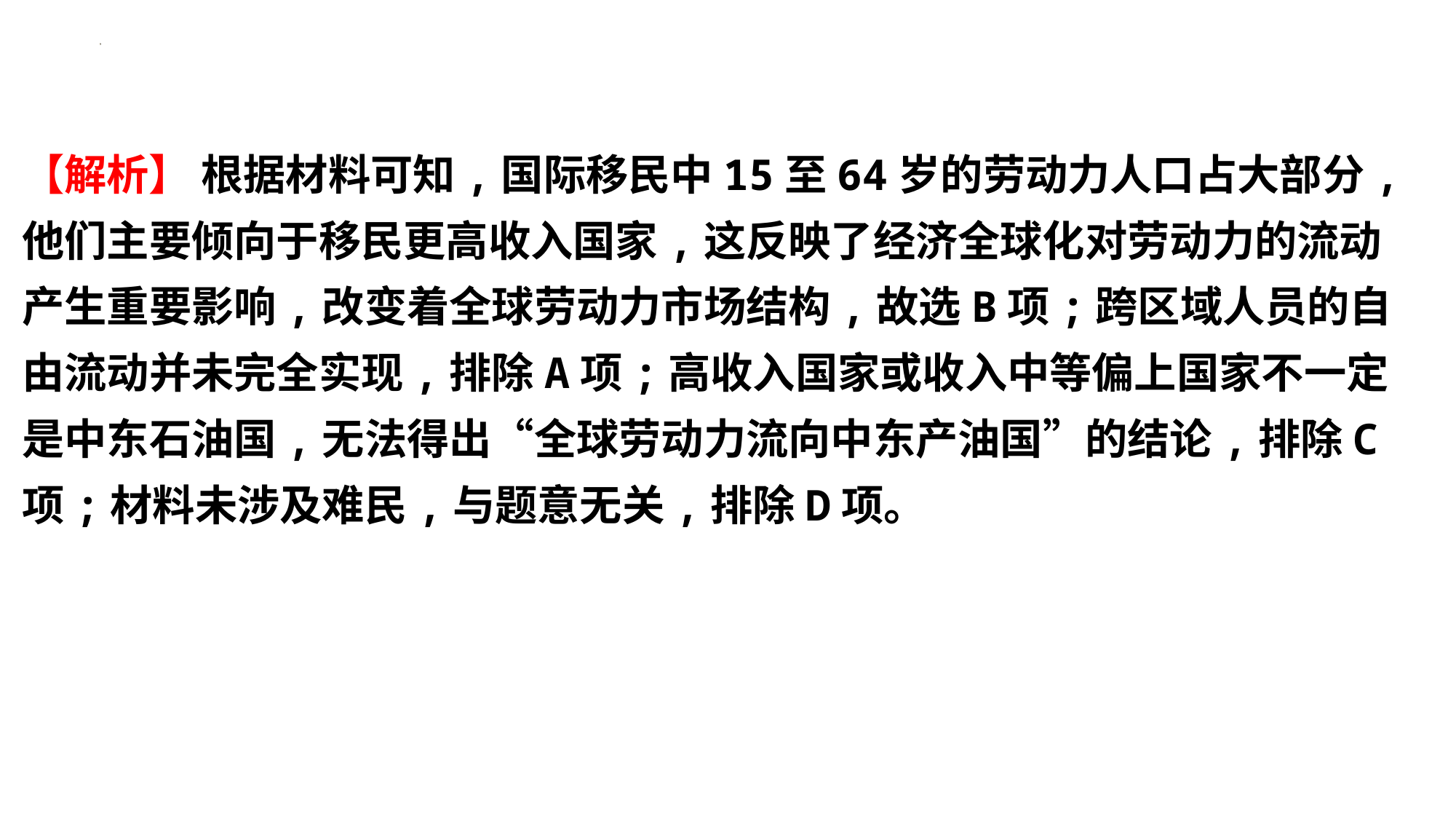

【解析】 根据材料可知,国际移民中15至64岁的劳动力人口占大部分,他们主要倾向于移民更高收入国家,这反映了经济全球化对劳动力的流动产生重要影响,改变着全球劳动力市场结构,故选B项;跨区域人员的自由流动并未完全实现,排除A项;高收入国家或收入中等偏上国家不一定是中东石油国,无法得出“全球劳动力流向中东产油国”的结论,排除C项;材料未涉及难民,与题意无关,排除D项。